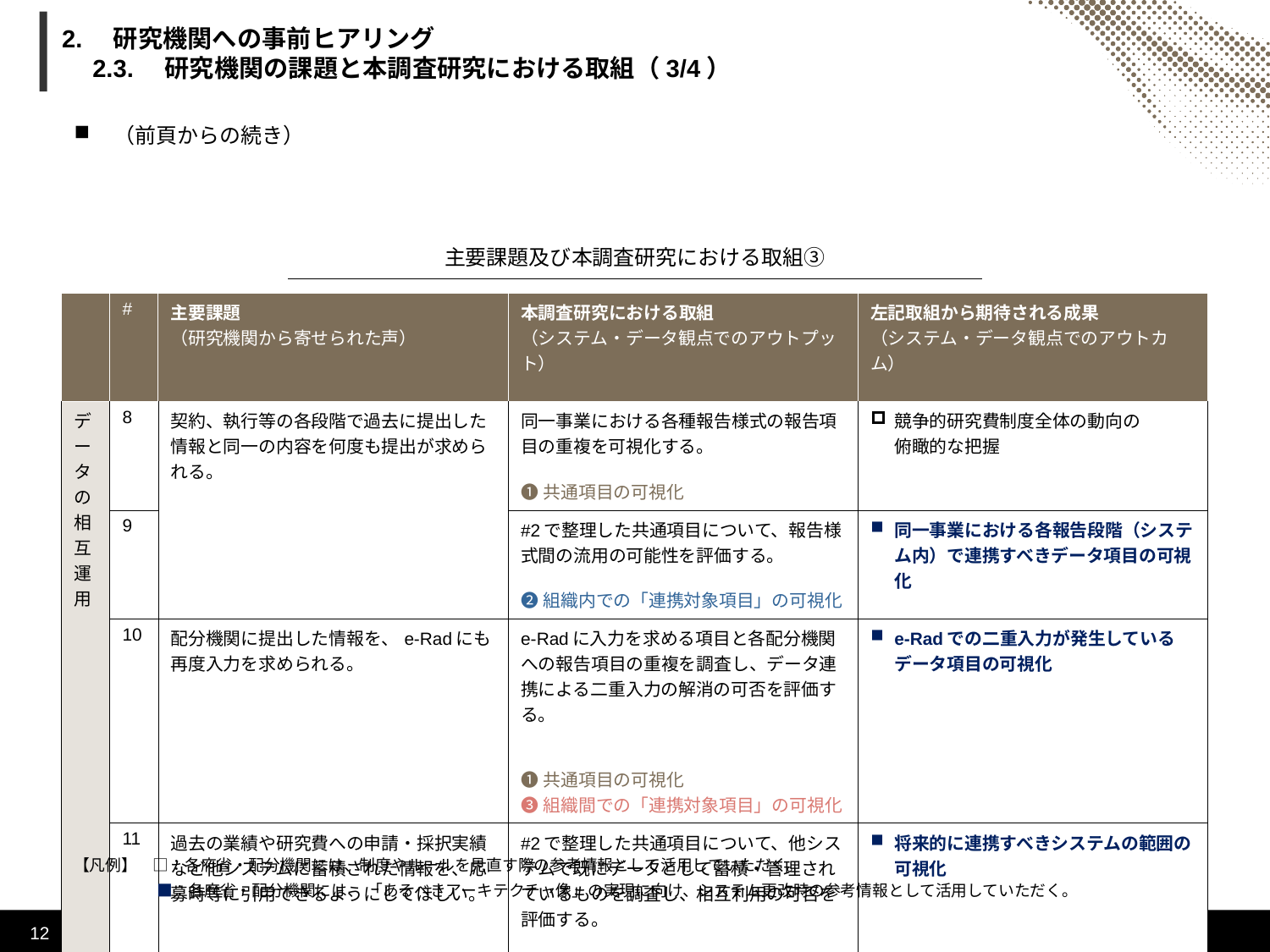

# 2.　研究機関への事前ヒアリング 　2.3.　研究機関の課題と本調査研究における取組（3/4）
（前頁からの続き）
主要課題及び本調査研究における取組③
|  | # | 主要課題 （研究機関から寄せられた声） | 本調査研究における取組 （システム・データ観点でのアウトプット） | 左記取組から期待される成果 （システム・データ観点でのアウトカム） |
| --- | --- | --- | --- | --- |
| データの相互運用 | 8 | 契約、執行等の各段階で過去に提出した情報と同一の内容を何度も提出が求められる。 | 同一事業における各種報告様式の報告項目の重複を可視化する。 ❶共通項目の可視化 | 競争的研究費制度全体の動向の 俯瞰的な把握 |
|  | 9 |  | #2で整理した共通項目について、報告様式間の流用の可能性を評価する。 ❷組織内での「連携対象項目」の可視化 | 同一事業における各報告段階（システム内）で連携すべきデータ項目の可視化 |
|  | 10 | 配分機関に提出した情報を、e-Radにも再度入力を求められる。 | e-Radに入力を求める項目と各配分機関への報告項目の重複を調査し、データ連携による二重入力の解消の可否を評価する。 ❶共通項目の可視化 ❸組織間での「連携対象項目」の可視化 | e-Radでの二重入力が発生しているデータ項目の可視化 |
|  | 11 | 過去の業績や研究費への申請・採択実績など他システムに蓄積された情報を、応募時等に引用できるようにしてほしい。 | #2で整理した共通項目について、他システムで既にデータとして蓄積・管理されているものを調査し、相互利用の可否を評価する。 ❸組織間での「連携対象項目」の可視化 | 将来的に連携すべきシステムの範囲の 可視化 |
【凡例】　□：各府省・配分機関には、制度やルールを見直す際の参考情報として活用していただく。
　　　　　 ■：各府省・配分機関には、 「あるべきアーキテクチャ像」の実現に向け、システム更改時の参考情報として活用していただく。